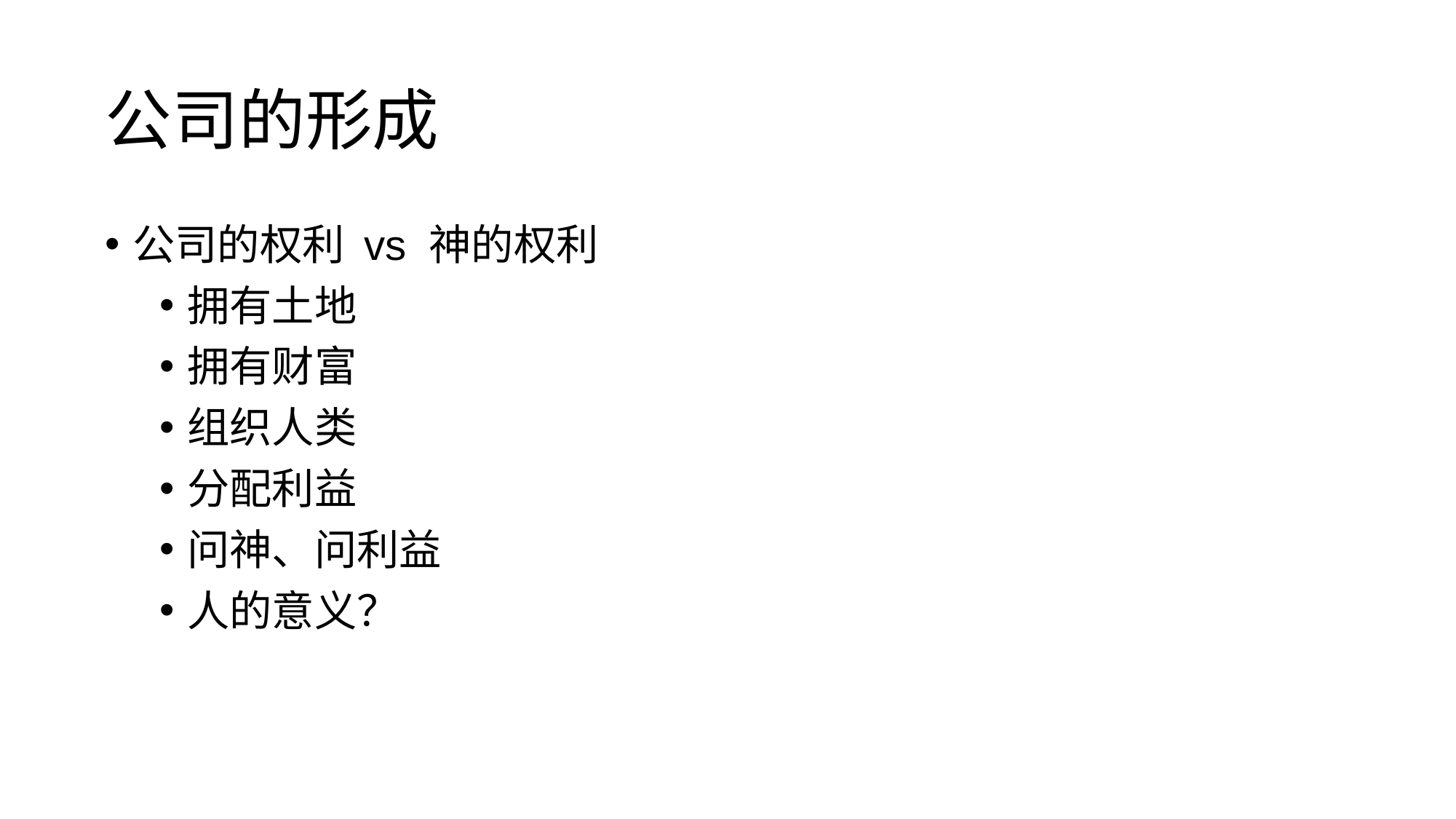

# 公司的形成
公司的权利 vs 神的权利
拥有土地
拥有财富
组织人类
分配利益
问神、问利益
人的意义？